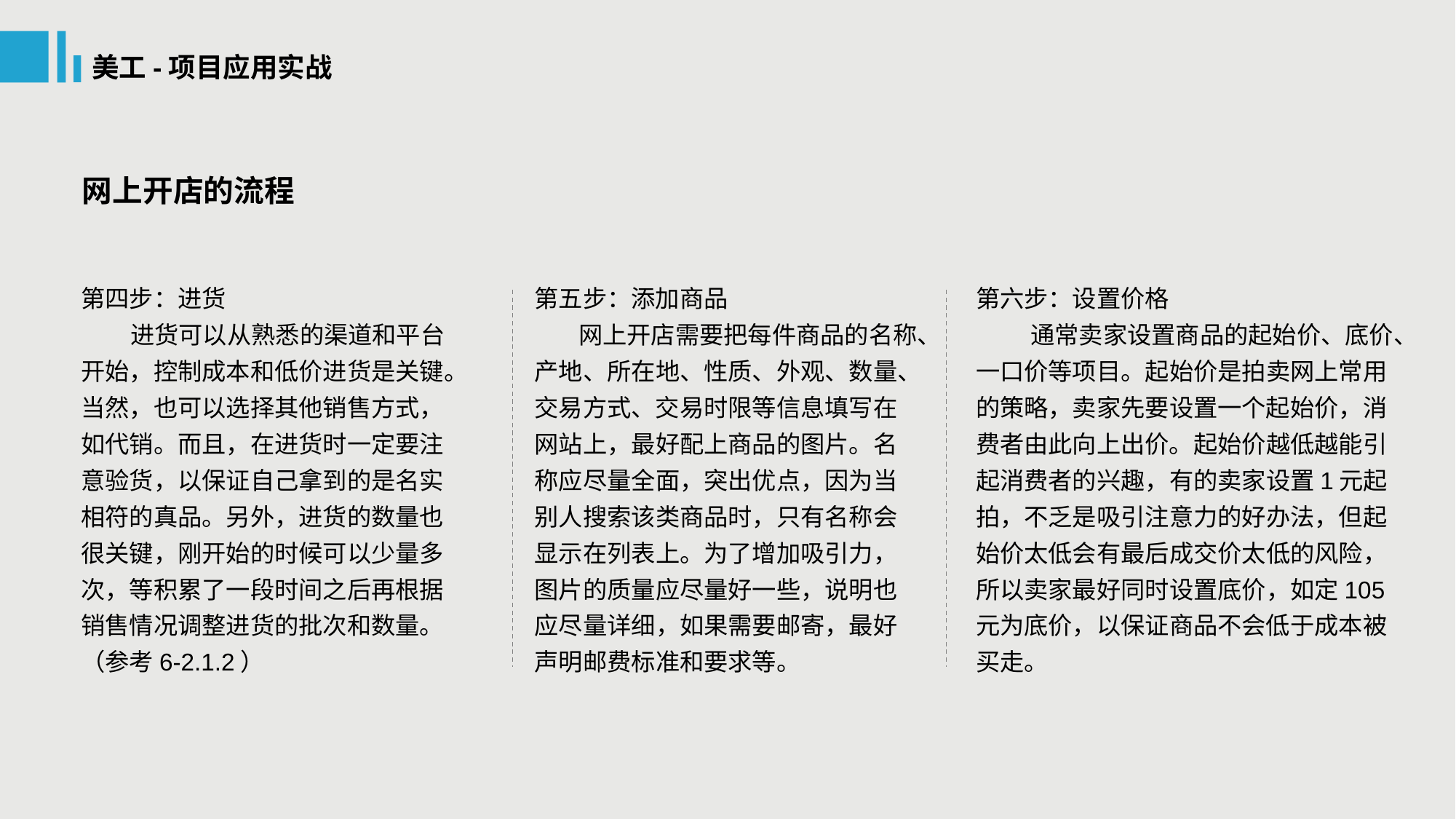

美工-项目应用实战
 网上开店的流程
第六步：设置价格
         通常卖家设置商品的起始价、底价、一口价等项目。起始价是拍卖网上常用的策略，卖家先要设置一个起始价，消费者由此向上出价。起始价越低越能引起消费者的兴趣，有的卖家设置1元起拍，不乏是吸引注意力的好办法，但起始价太低会有最后成交价太低的风险，所以卖家最好同时设置底价，如定105元为底价，以保证商品不会低于成本被买走。
第四步：进货
        进货可以从熟悉的渠道和平台开始，控制成本和低价进货是关键。当然，也可以选择其他销售方式，如代销。而且，在进货时一定要注意验货，以保证自己拿到的是名实相符的真品。另外，进货的数量也很关键，刚开始的时候可以少量多次，等积累了一段时间之后再根据销售情况调整进货的批次和数量。 （参考6-2.1.2）
第五步：添加商品
       网上开店需要把每件商品的名称、产地、所在地、性质、外观、数量、交易方式、交易时限等信息填写在网站上，最好配上商品的图片。名称应尽量全面，突出优点，因为当别人搜索该类商品时，只有名称会显示在列表上。为了增加吸引力，图片的质量应尽量好一些，说明也应尽量详细，如果需要邮寄，最好声明邮费标准和要求等。